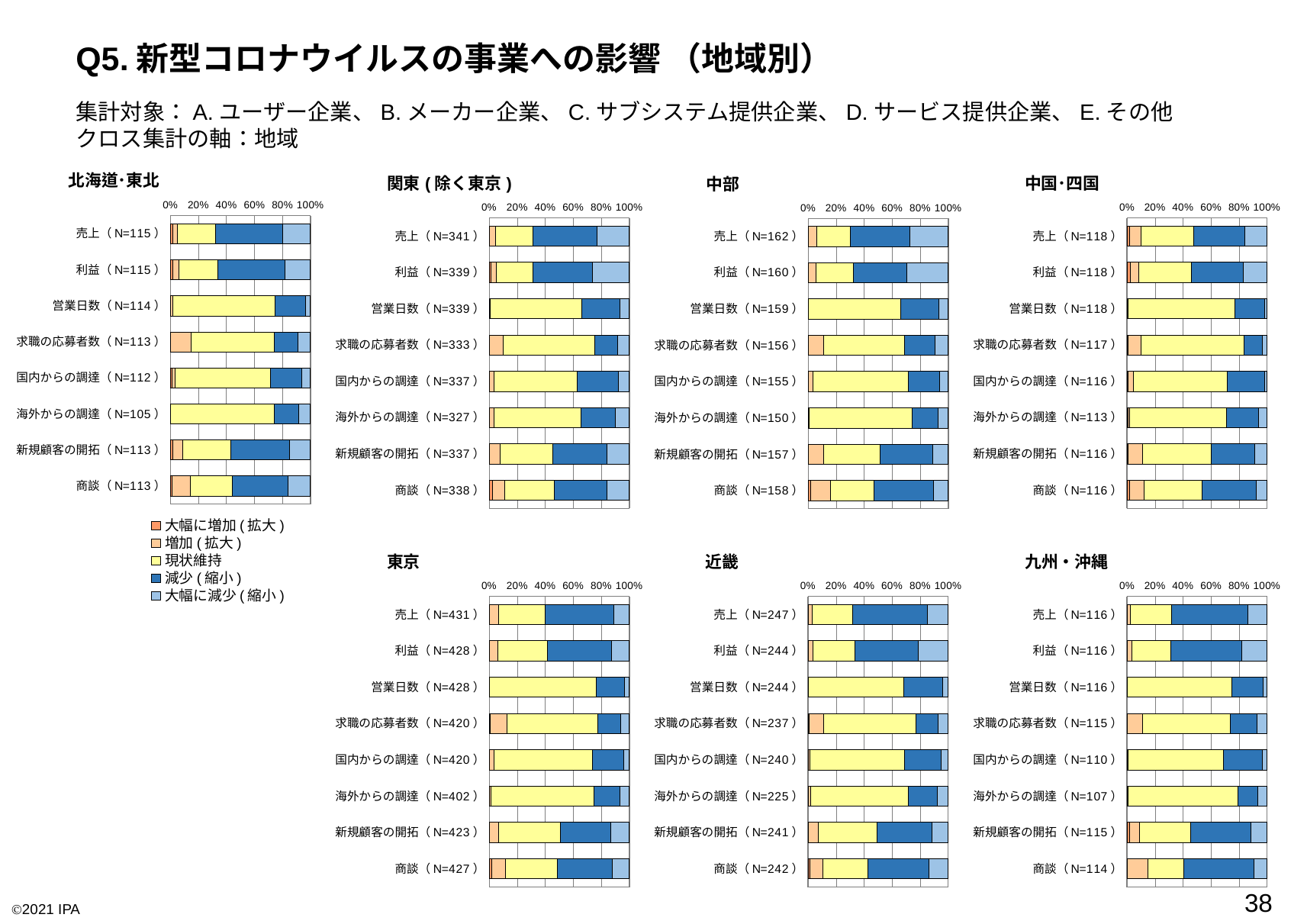

Q5.新型コロナウイルスの事業への影響 （地域別）
集計対象：A.ユーザー企業、B.メーカー企業、C.サブシステム提供企業、D.サービス提供企業、E.その他
クロス集計の軸：地域

### Chart:

| Category | 大幅に増加(拡大) | 増加(拡大) | 現状維持 | 減少(縮小) | 大幅に減少(縮小) |
|---|---|---|---|---|---|
| 売上（N=115） | 0.017391304347826087 | 0.034782608695652174 | 0.26956521739130435 | 0.4782608695652174 | 0.2 |
| 利益（N=115） | 0.017391304347826087 | 0.043478260869565216 | 0.2782608695652174 | 0.4782608695652174 | 0.1826086956521739 |
| 営業日数（N=114） | 0.0 | 0.017543859649122806 | 0.7280701754385965 | 0.21929824561403508 | 0.03508771929824561 |
| 求職の応募者数（N=113） | 0.0 | 0.1504424778761062 | 0.5929203539823009 | 0.168141592920354 | 0.08849557522123894 |
| 国内からの調達（N=112） | 0.008928571428571428 | 0.026785714285714284 | 0.6785714285714286 | 0.22321428571428573 | 0.0625 |
| 海外からの調達（N=105） | 0.0 | 0.0 | 0.7428571428571429 | 0.17142857142857143 | 0.08571428571428572 |
| 新規顧客の開拓（N=113） | 0.017699115044247787 | 0.07079646017699115 | 0.34513274336283184 | 0.415929203539823 | 0.1504424778761062 |
| 商談（N=113） | 0.008849557522123894 | 0.13274336283185842 | 0.3008849557522124 | 0.39823008849557523 | 0.1592920353982301 |

### Chart: 関東(除く東京)

| Category | 大幅に増加(拡大) | 増加(拡大) | 現状維持 | 減少(縮小) | 大幅に減少(縮小) |
|---|---|---|---|---|---|
| 売上（N=341） | 0.002932551319648094 | 0.04398826979472141 | 0.2668621700879765 | 0.4574780058651026 | 0.2287390029325513 |
| 利益（N=339） | 0.011799410029498525 | 0.04129793510324484 | 0.25663716814159293 | 0.4247787610619469 | 0.26548672566371684 |
| 営業日数（N=339） | 0.0 | 0.008849557522123894 | 0.6519174041297935 | 0.2713864306784661 | 0.06784660766961652 |
| 求職の応募者数（N=333） | 0.003003003003003003 | 0.0960960960960961 | 0.6546546546546547 | 0.16216216216216217 | 0.08408408408408409 |
| 国内からの調達（N=337） | 0.002967359050445104 | 0.032640949554896145 | 0.5934718100890207 | 0.29376854599406527 | 0.0771513353115727 |
| 海外からの調達（N=327） | 0.0030581039755351682 | 0.03058103975535168 | 0.6207951070336392 | 0.24464831804281345 | 0.10091743119266056 |
| 新規顧客の開拓（N=337） | 0.0 | 0.0771513353115727 | 0.3768545994065282 | 0.3887240356083086 | 0.1572700296735905 |
| 商談（N=338） | 0.020710059171597635 | 0.09171597633136094 | 0.3520710059171598 | 0.3757396449704142 | 0.15976331360946747 |

### Chart: 中国･四国

| Category | 大幅に増加(拡大) | 増加(拡大) | 現状維持 | 減少(縮小) | 大幅に減少(縮小) |
|---|---|---|---|---|---|
| 売上（N=118） | 0.01694915254237288 | 0.0847457627118644 | 0.3728813559322034 | 0.3644067796610169 | 0.16101694915254236 |
| 利益（N=118） | 0.025423728813559324 | 0.059322033898305086 | 0.3728813559322034 | 0.3728813559322034 | 0.1694915254237288 |
| 営業日数（N=118） | 0.00847457627118644 | 0.0 | 0.7627118644067796 | 0.211864406779661 | 0.01694915254237288 |
| 求職の応募者数（N=117） | 0.008547008547008548 | 0.09401709401709402 | 0.7350427350427351 | 0.1282051282051282 | 0.03418803418803419 |
| 国内からの調達（N=116） | 0.008620689655172414 | 0.034482758620689655 | 0.6724137931034483 | 0.2672413793103448 | 0.017241379310344827 |
| 海外からの調達（N=113） | 0.008849557522123894 | 0.008849557522123894 | 0.6902654867256637 | 0.23008849557522124 | 0.061946902654867256 |
| 新規顧客の開拓（N=116） | 0.008620689655172414 | 0.10344827586206896 | 0.49137931034482757 | 0.3103448275862069 | 0.08620689655172414 |
| 商談（N=116） | 0.017241379310344827 | 0.10344827586206896 | 0.41379310344827586 | 0.3879310344827586 | 0.07758620689655173 |

### Chart: 中部

| Category | 大幅に増加(拡大) | 増加(拡大) | 現状維持 | 減少(縮小) | 大幅に減少(縮小) |
|---|---|---|---|---|---|
| 売上（N=162） | 0.0 | 0.06172839506172839 | 0.24074074074074073 | 0.42592592592592593 | 0.2716049382716049 |
| 利益（N=160） | 0.0 | 0.05625 | 0.26875 | 0.38125 | 0.29375 |
| 営業日数（N=159） | 0.0 | 0.0 | 0.660377358490566 | 0.27044025157232704 | 0.06918238993710692 |
| 求職の応募者数（N=156） | 0.0 | 0.10897435897435898 | 0.5769230769230769 | 0.21794871794871795 | 0.09615384615384616 |
| 国内からの調達（N=155） | 0.0 | 0.03225806451612903 | 0.6838709677419355 | 0.21935483870967742 | 0.06451612903225806 |
| 海外からの調達（N=150） | 0.0 | 0.006666666666666667 | 0.7333333333333333 | 0.18666666666666668 | 0.07333333333333333 |
| 新規顧客の開拓（N=157） | 0.0 | 0.10828025477707007 | 0.40764331210191085 | 0.37579617834394907 | 0.10828025477707007 |
| 商談（N=158） | 0.0189873417721519 | 0.13924050632911392 | 0.310126582278481 | 0.4240506329113924 | 0.10759493670886076 |

### Chart: 近畿

| Category | 大幅に増加(拡大) | 増加(拡大) | 現状維持 | 減少(縮小) | 大幅に減少(縮小) |
|---|---|---|---|---|---|
| 売上（N=247） | 0.0 | 0.02834008097165992 | 0.2874493927125506 | 0.5344129554655871 | 0.14979757085020243 |
| 利益（N=244） | 0.0 | 0.036885245901639344 | 0.29918032786885246 | 0.45081967213114754 | 0.21311475409836064 |
| 営業日数（N=244） | 0.0 | 0.004098360655737705 | 0.680327868852459 | 0.27459016393442626 | 0.040983606557377046 |
| 求職の応募者数（N=237） | 0.008438818565400843 | 0.10126582278481013 | 0.6582278481012658 | 0.16033755274261605 | 0.07172995780590717 |
| 国内からの調達（N=240） | 0.0 | 0.0125 | 0.675 | 0.2625 | 0.05 |
| 海外からの調達（N=225） | 0.0 | 0.017777777777777778 | 0.6977777777777778 | 0.2088888888888889 | 0.07555555555555556 |
| 新規顧客の開拓（N=241） | 0.004149377593360996 | 0.07053941908713693 | 0.4190871369294606 | 0.3900414937759336 | 0.11618257261410789 |
| 商談（N=242） | 0.012396694214876033 | 0.09504132231404959 | 0.3181818181818182 | 0.4380165289256198 | 0.13636363636363635 |

### Chart: 九州・沖縄

| Category | 大幅に増加(拡大) | 増加(拡大) | 現状維持 | 減少(縮小) | 大幅に減少(縮小) |
|---|---|---|---|---|---|
| 売上（N=116） | 0.0 | 0.02586206896551724 | 0.29310344827586204 | 0.5431034482758621 | 0.13793103448275862 |
| 利益（N=116） | 0.0 | 0.034482758620689655 | 0.27586206896551724 | 0.5086206896551724 | 0.1810344827586207 |
| 営業日数（N=116） | 0.0 | 0.0 | 0.75 | 0.22413793103448276 | 0.02586206896551724 |
| 求職の応募者数（N=115） | 0.0 | 0.11304347826086956 | 0.6260869565217392 | 0.19130434782608696 | 0.06956521739130435 |
| 国内からの調達（N=110） | 0.0 | 0.00909090909090909 | 0.6818181818181818 | 0.2727272727272727 | 0.03636363636363636 |
| 海外からの調達（N=107） | 0.0 | 0.009345794392523364 | 0.7850467289719626 | 0.14018691588785046 | 0.06542056074766354 |
| 新規顧客の開拓（N=115） | 0.017391304347826087 | 0.06956521739130435 | 0.3652173913043478 | 0.43478260869565216 | 0.11304347826086956 |
| 商談（N=114） | 0.0 | 0.14912280701754385 | 0.2543859649122807 | 0.5 | 0.09649122807017543 |

### Chart: 東京

| Category | 大幅に増加(拡大) | 増加(拡大) | 現状維持 | 減少(縮小) | 大幅に減少(縮小) |
|---|---|---|---|---|---|
| 売上（N=431） | 0.002320185614849188 | 0.06496519721577726 | 0.33410672853828305 | 0.4872389791183295 | 0.11136890951276102 |
| 利益（N=428） | 0.002336448598130841 | 0.05841121495327103 | 0.352803738317757 | 0.4602803738317757 | 0.1261682242990654 |
| 営業日数（N=428） | 0.0 | 0.002336448598130841 | 0.7616822429906542 | 0.20093457943925233 | 0.035046728971962614 |
| 求職の応募者数（N=420） | 0.007142857142857143 | 0.12142857142857143 | 0.6476190476190476 | 0.16428571428571428 | 0.05952380952380952 |
| 国内からの調達（N=420） | 0.002380952380952381 | 0.030952380952380953 | 0.7023809523809523 | 0.22380952380952382 | 0.04047619047619048 |
| 海外からの調達（N=402） | 0.0 | 0.014925373134328358 | 0.7313432835820896 | 0.1890547263681592 | 0.06467661691542288 |
| 新規顧客の開拓（N=423） | 0.002364066193853428 | 0.06382978723404255 | 0.44208037825059104 | 0.35697399527186763 | 0.1347517730496454 |
| 商談（N=427） | 0.01873536299765808 | 0.09836065573770492 | 0.36768149882903983 | 0.3911007025761124 | 0.12412177985948478 |